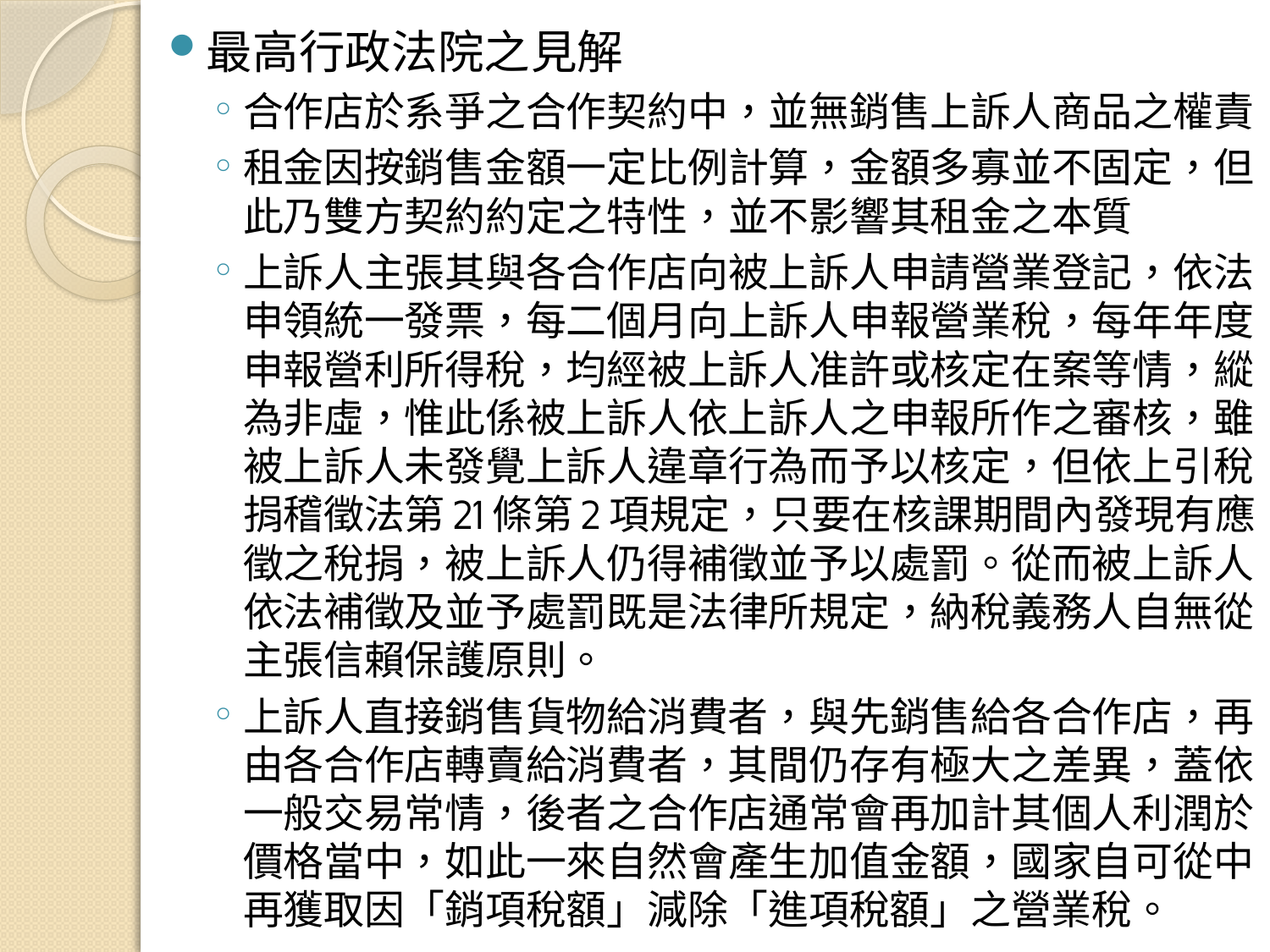

最高行政法院之見解
合作店於系爭之合作契約中，並無銷售上訴人商品之權責
租金因按銷售金額一定比例計算，金額多寡並不固定，但此乃雙方契約約定之特性，並不影響其租金之本質
上訴人主張其與各合作店向被上訴人申請營業登記，依法申領統一發票，每二個月向上訴人申報營業稅，每年年度申報營利所得稅，均經被上訴人准許或核定在案等情，縱為非虛，惟此係被上訴人依上訴人之申報所作之審核，雖被上訴人未發覺上訴人違章行為而予以核定，但依上引稅捐稽徵法第21條第2項規定，只要在核課期間內發現有應徵之稅捐，被上訴人仍得補徵並予以處罰。從而被上訴人依法補徵及並予處罰既是法律所規定，納稅義務人自無從主張信賴保護原則。
上訴人直接銷售貨物給消費者，與先銷售給各合作店，再由各合作店轉賣給消費者，其間仍存有極大之差異，蓋依一般交易常情，後者之合作店通常會再加計其個人利潤於價格當中，如此一來自然會產生加值金額，國家自可從中再獲取因「銷項稅額」減除「進項稅額」之營業稅。